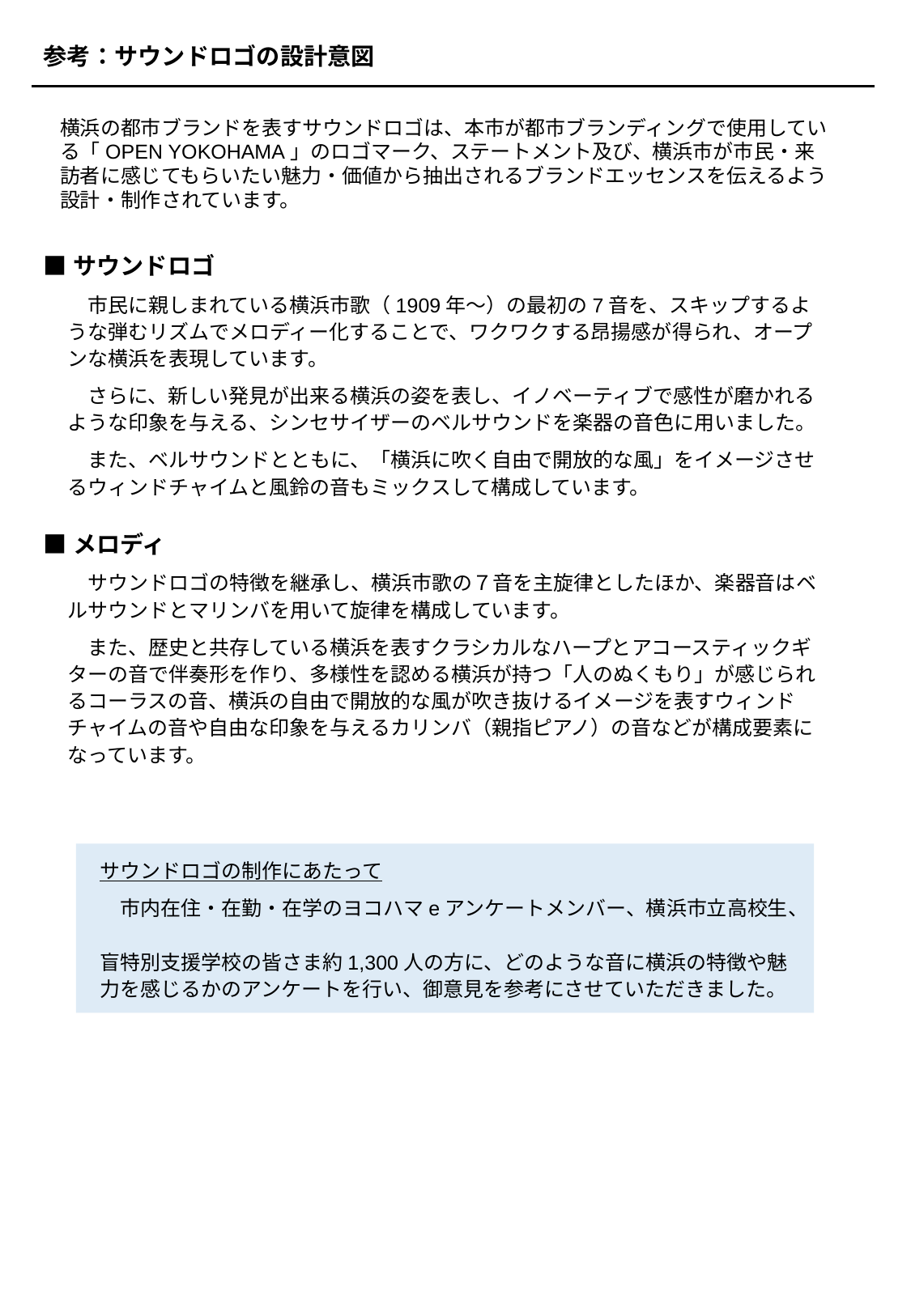

参考：サウンドロゴの設計意図
横浜の都市ブランドを表すサウンドロゴは、本市が都市ブランディングで使用している「OPEN YOKOHAMA」のロゴマーク、ステートメント及び、横浜市が市民・来訪者に感じてもらいたい魅力・価値から抽出されるブランドエッセンスを伝えるよう設計・制作されています。
■サウンドロゴ
　市民に親しまれている横浜市歌（1909年～）の最初の7音を、スキップするような弾むリズムでメロディー化することで、ワクワクする昂揚感が得られ、オープンな横浜を表現しています。
　さらに、新しい発見が出来る横浜の姿を表し、イノベーティブで感性が磨かれるような印象を与える、シンセサイザーのベルサウンドを楽器の音色に用いました。
　また、ベルサウンドとともに、「横浜に吹く自由で開放的な風」をイメージさせるウィンドチャイムと風鈴の音もミックスして構成しています。
■メロディ
　サウンドロゴの特徴を継承し、横浜市歌の７音を主旋律としたほか、楽器音はベルサウンドとマリンバを用いて旋律を構成しています。
　また、歴史と共存している横浜を表すクラシカルなハープとアコースティックギターの音で伴奏形を作り、多様性を認める横浜が持つ「人のぬくもり」が感じられるコーラスの音、横浜の自由で開放的な風が吹き抜けるイメージを表すウィンドチャイムの音や自由な印象を与えるカリンバ（親指ピアノ）の音などが構成要素になっています。
サウンドロゴの制作にあたって
　市内在住・在勤・在学のヨコハマeアンケートメンバー、横浜市立高校生、
盲特別支援学校の皆さま約1,300人の方に、どのような音に横浜の特徴や魅力を感じるかのアンケートを行い、御意見を参考にさせていただきました。